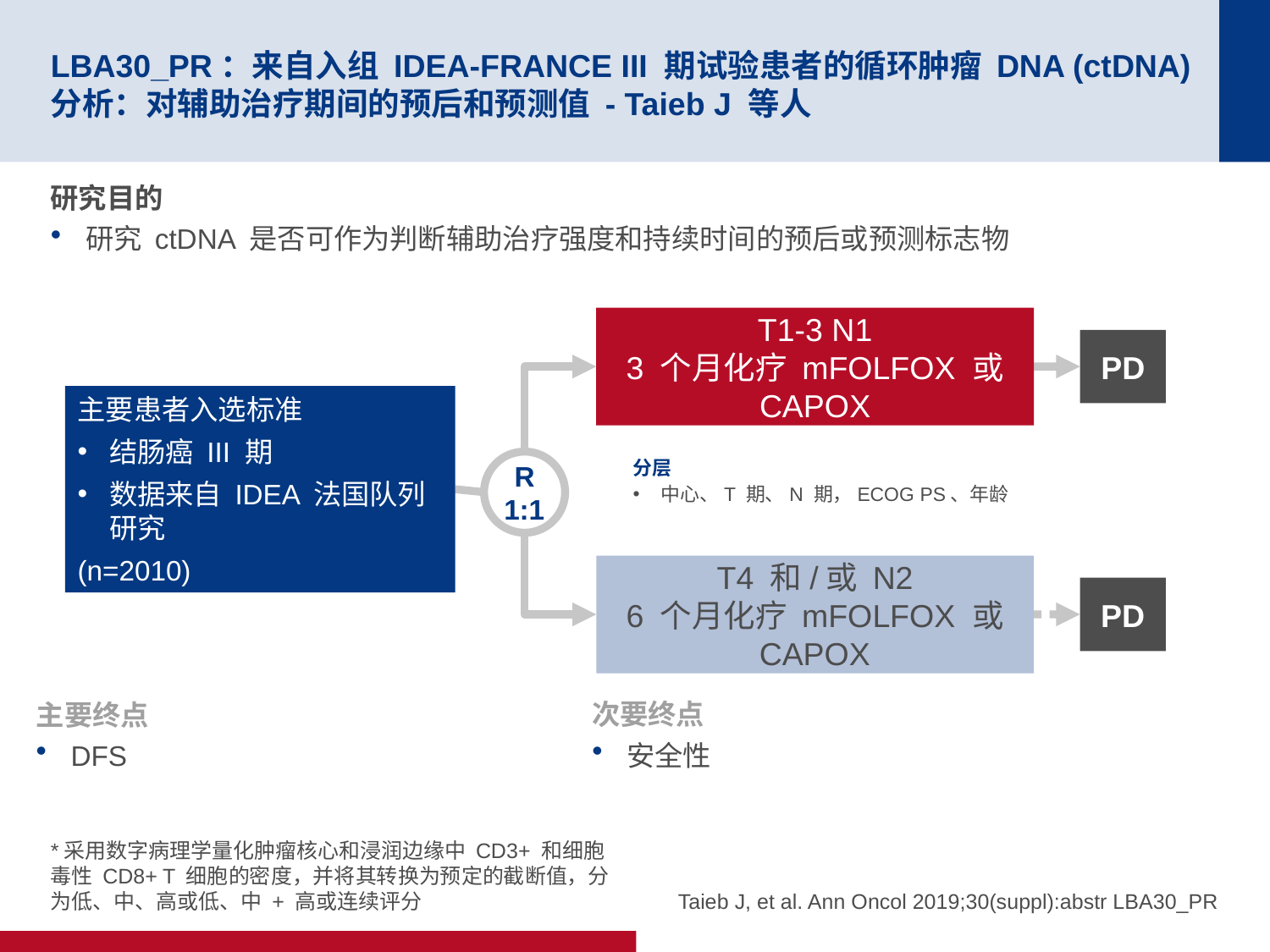

# LBA30_PR：来自入组 IDEA-FRANCE III 期试验患者的循环肿瘤 DNA (ctDNA) 分析：对辅助治疗期间的预后和预测值 - Taieb J 等人
研究目的
研究 ctDNA 是否可作为判断辅助治疗强度和持续时间的预后或预测标志物
T1-3 N1
3 个月化疗 mFOLFOX 或 CAPOX
PD
主要患者入选标准
结肠癌 III 期
数据来自 IDEA 法国队列研究
(n=2010)
分层
中心、T 期、N 期，ECOG PS、年龄
R
1:1
T4 和/或 N2
6 个月化疗 mFOLFOX 或 CAPOX
PD
主要终点
DFS

次要终点
安全性
*采用数字病理学量化肿瘤核心和浸润边缘中 CD3+ 和细胞毒性 CD8+ T 细胞的密度，并将其转换为预定的截断值，分为低、中、高或低、中 + 高或连续评分
Taieb J, et al. Ann Oncol 2019;30(suppl):abstr LBA30_PR